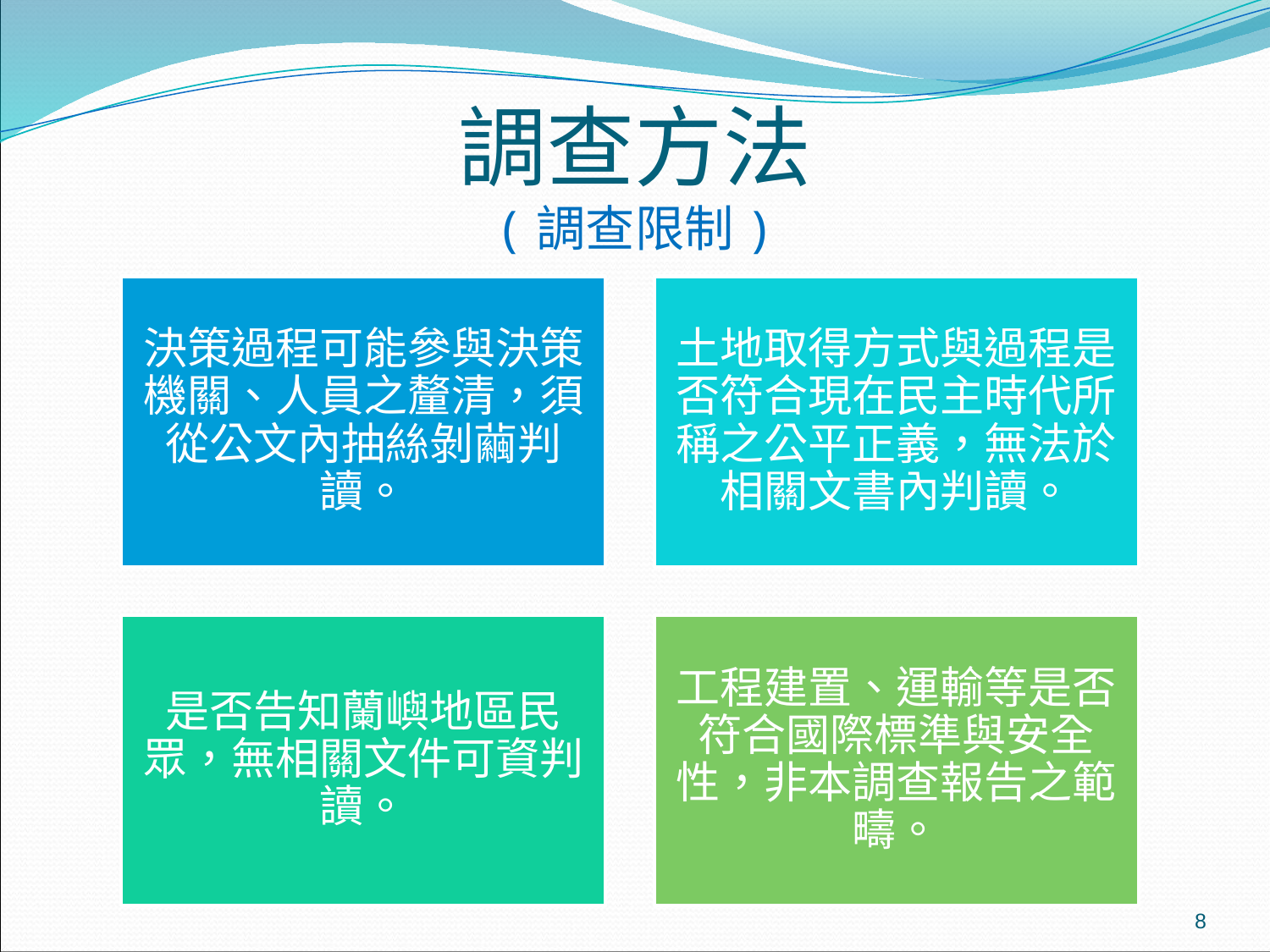

# 調查方法 (調查限制)
決策過程可能參與決策機關、人員之釐清，須從公文內抽絲剝繭判讀。
土地取得方式與過程是否符合現在民主時代所稱之公平正義，無法於相關文書內判讀。
是否告知蘭嶼地區民眾，無相關文件可資判讀。
工程建置、運輸等是否符合國際標準與安全性，非本調查報告之範疇。
8